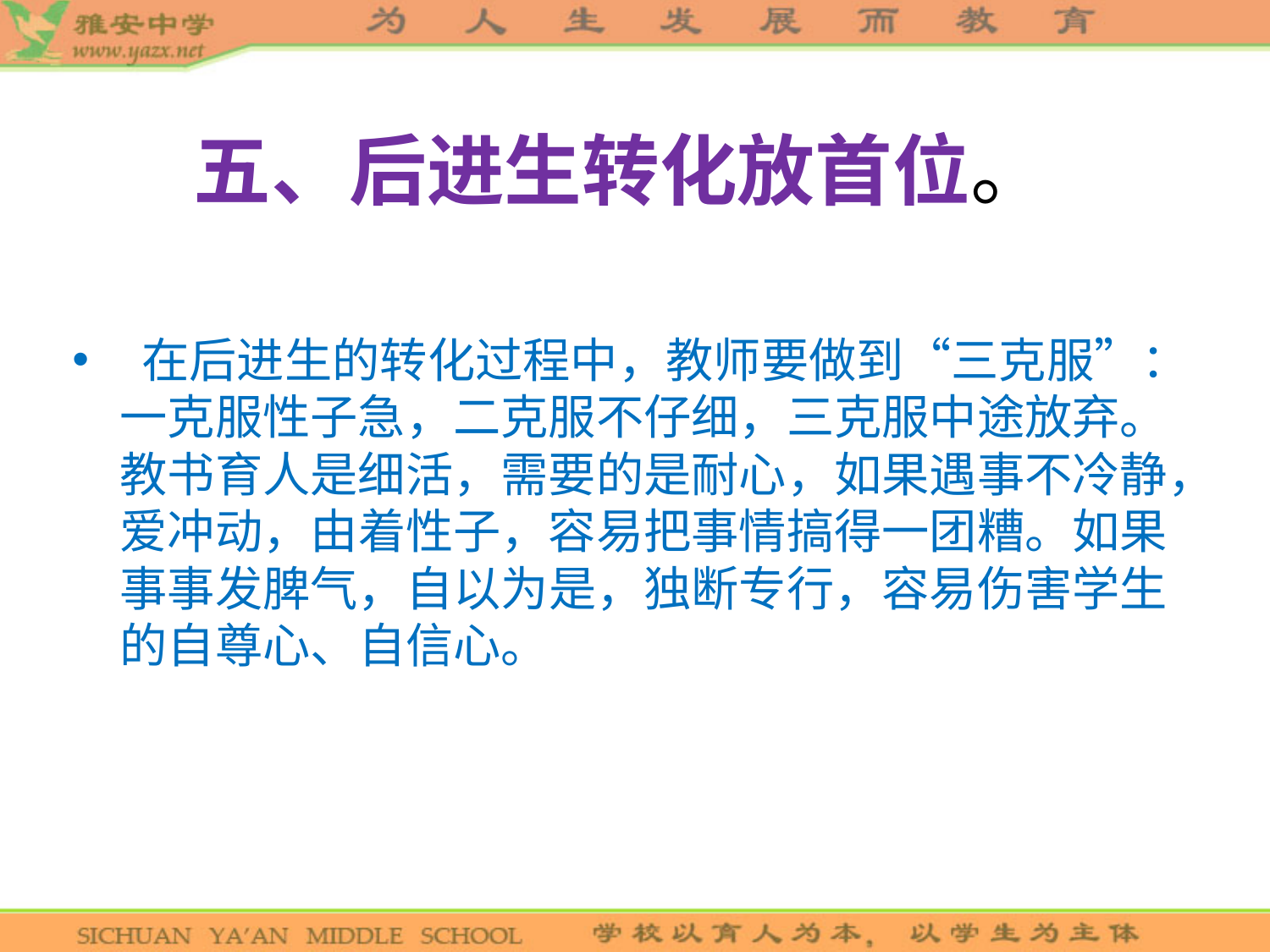

# 五、后进生转化放首位。
 在后进生的转化过程中，教师要做到“三克服”：一克服性子急，二克服不仔细，三克服中途放弃。教书育人是细活，需要的是耐心，如果遇事不冷静，爱冲动，由着性子，容易把事情搞得一团糟。如果事事发脾气，自以为是，独断专行，容易伤害学生的自尊心、自信心。